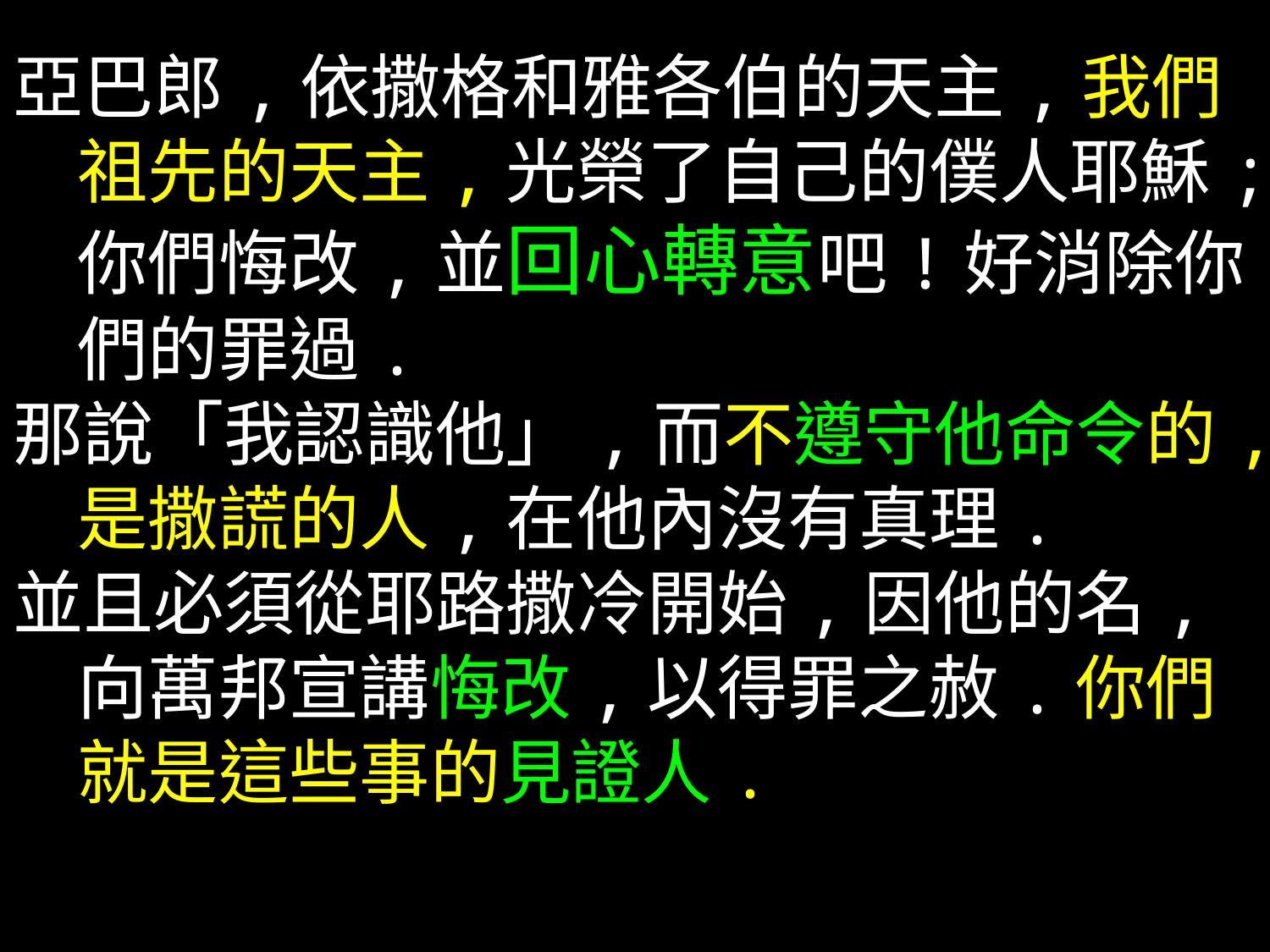

亞巴郎,依撒格和雅各伯的天主,我們祖先的天主,光榮了自己的僕人耶穌;你們悔改,並回心轉意吧!好消除你們的罪過.
那說「我認識他」,而不遵守他命令的,是撒謊的人,在他內沒有真理.
並且必須從耶路撒冷開始,因他的名,向萬邦宣講悔改,以得罪之赦.你們就是這些事的見證人.